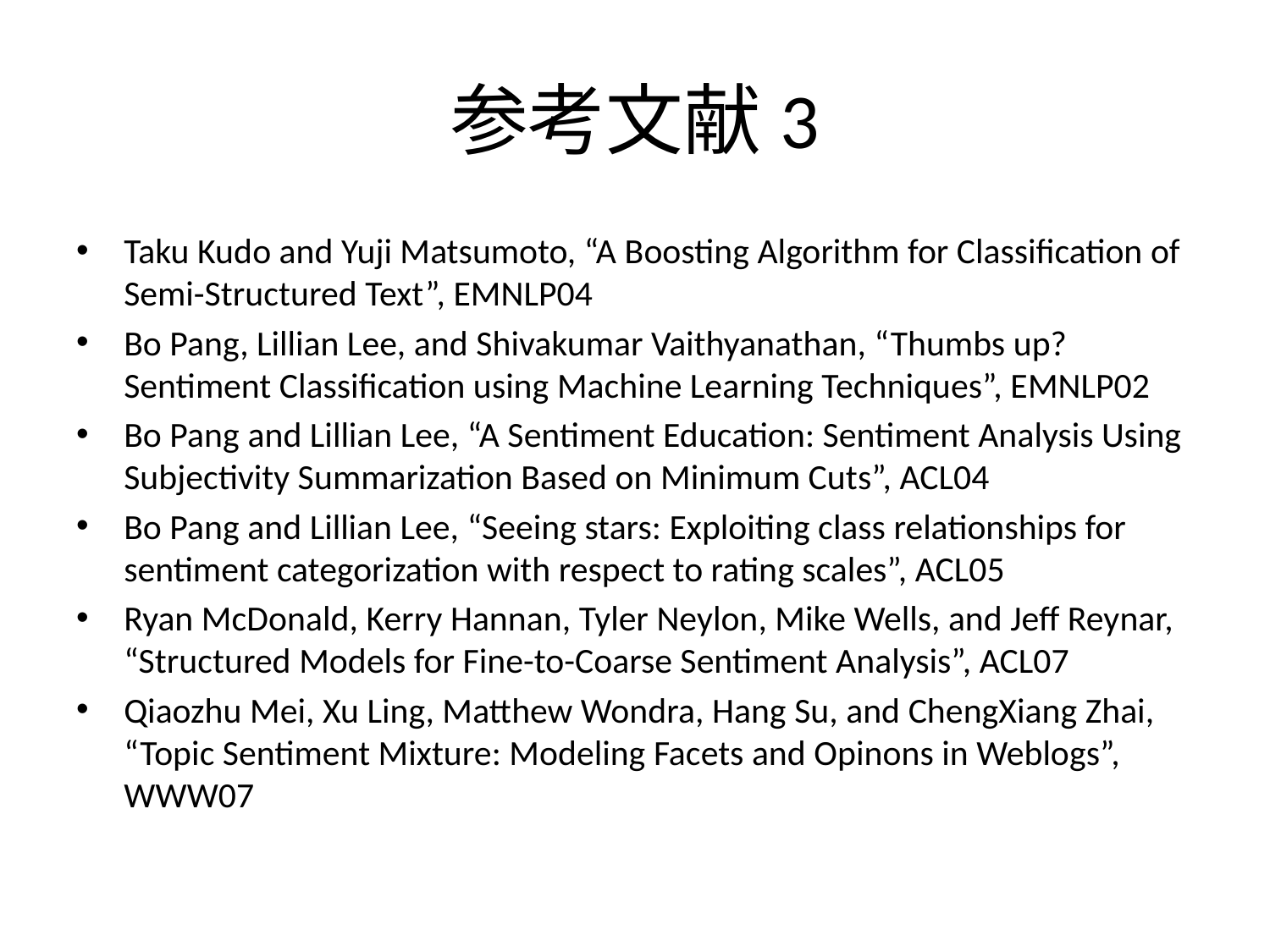

# 参考文献3
Taku Kudo and Yuji Matsumoto, “A Boosting Algorithm for Classification of Semi-Structured Text”, EMNLP04
Bo Pang, Lillian Lee, and Shivakumar Vaithyanathan, “Thumbs up? Sentiment Classification using Machine Learning Techniques”, EMNLP02
Bo Pang and Lillian Lee, “A Sentiment Education: Sentiment Analysis Using Subjectivity Summarization Based on Minimum Cuts”, ACL04
Bo Pang and Lillian Lee, “Seeing stars: Exploiting class relationships for sentiment categorization with respect to rating scales”, ACL05
Ryan McDonald, Kerry Hannan, Tyler Neylon, Mike Wells, and Jeff Reynar, “Structured Models for Fine-to-Coarse Sentiment Analysis”, ACL07
Qiaozhu Mei, Xu Ling, Matthew Wondra, Hang Su, and ChengXiang Zhai, “Topic Sentiment Mixture: Modeling Facets and Opinons in Weblogs”, WWW07